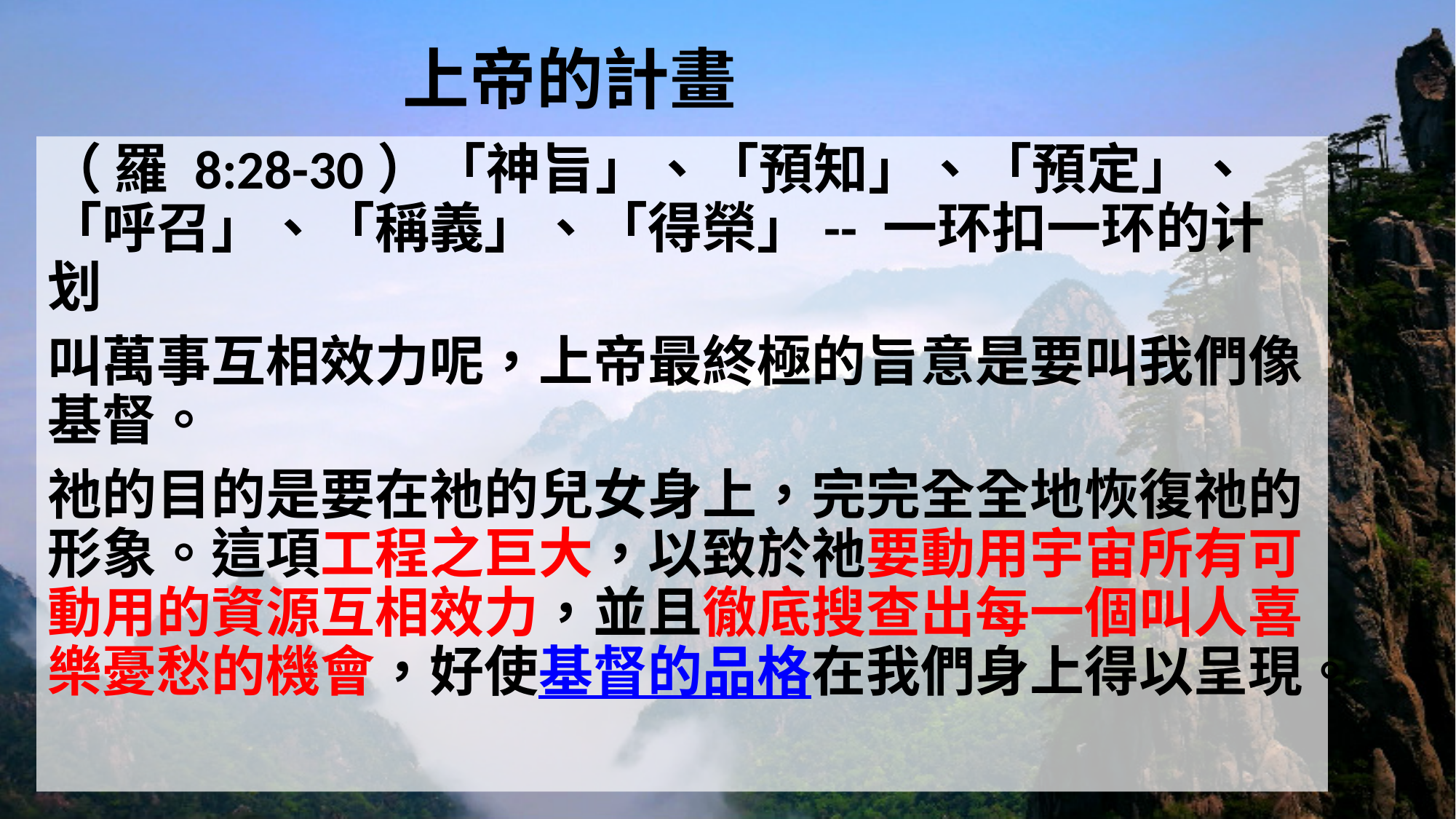

# 上帝的計畫
（ 羅 8:28-30）「神旨」、「預知」、「預定」、「呼召」、「稱義」、「得榮」-- 一环扣一环的计划
叫萬事互相效力呢，上帝最終極的旨意是要叫我們像基督。
祂的目的是要在祂的兒女身上，完完全全地恢復祂的形象。這項工程之巨大，以致於祂要動用宇宙所有可動用的資源互相效力，並且徹底搜查出每一個叫人喜樂憂愁的機會，好使基督的品格在我們身上得以呈現。